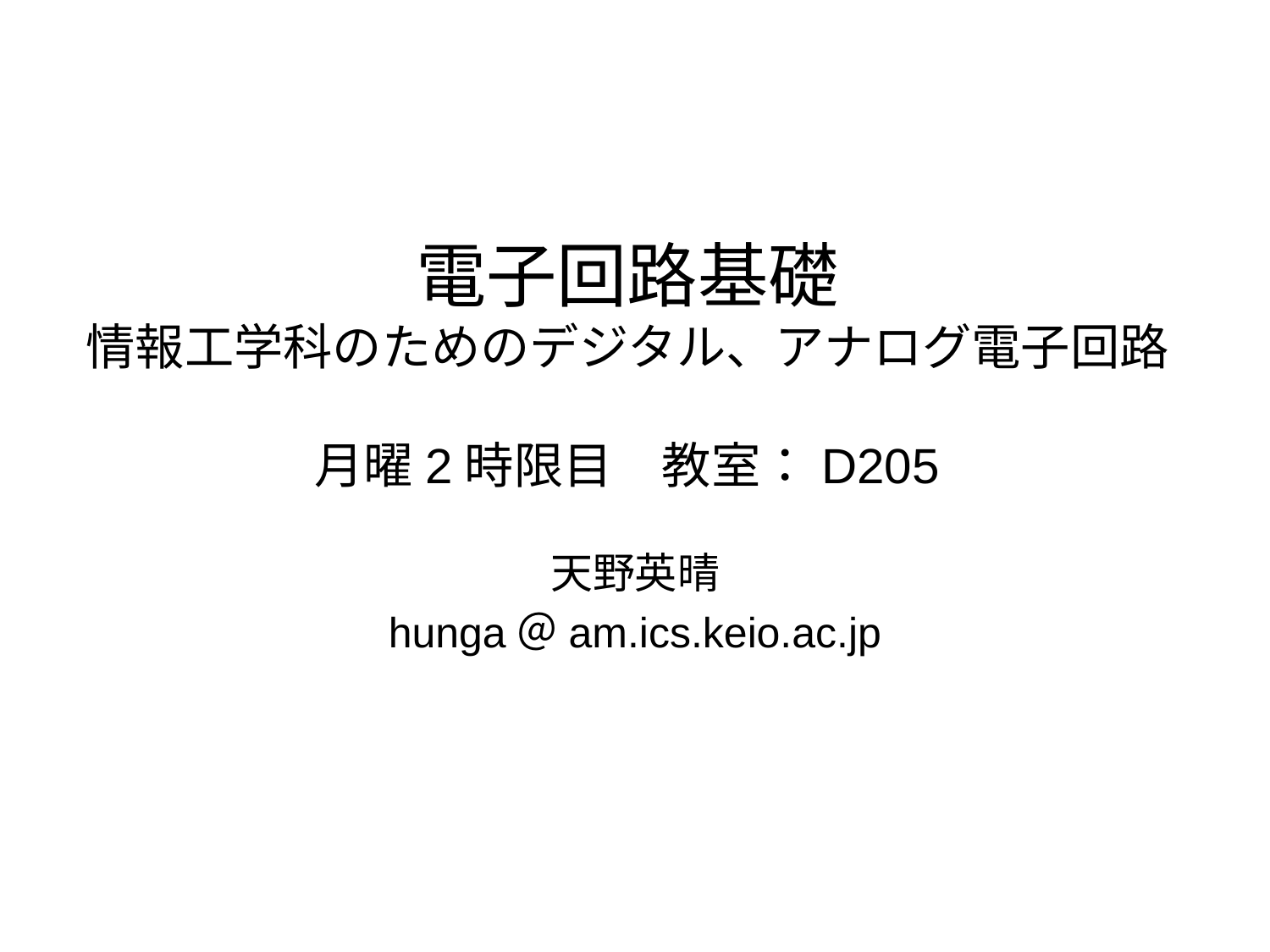

# 電子回路基礎 情報工学科のためのデジタル、アナログ電子回路 月曜2時限目　教室：D205
天野英晴
hunga＠am.ics.keio.ac.jp